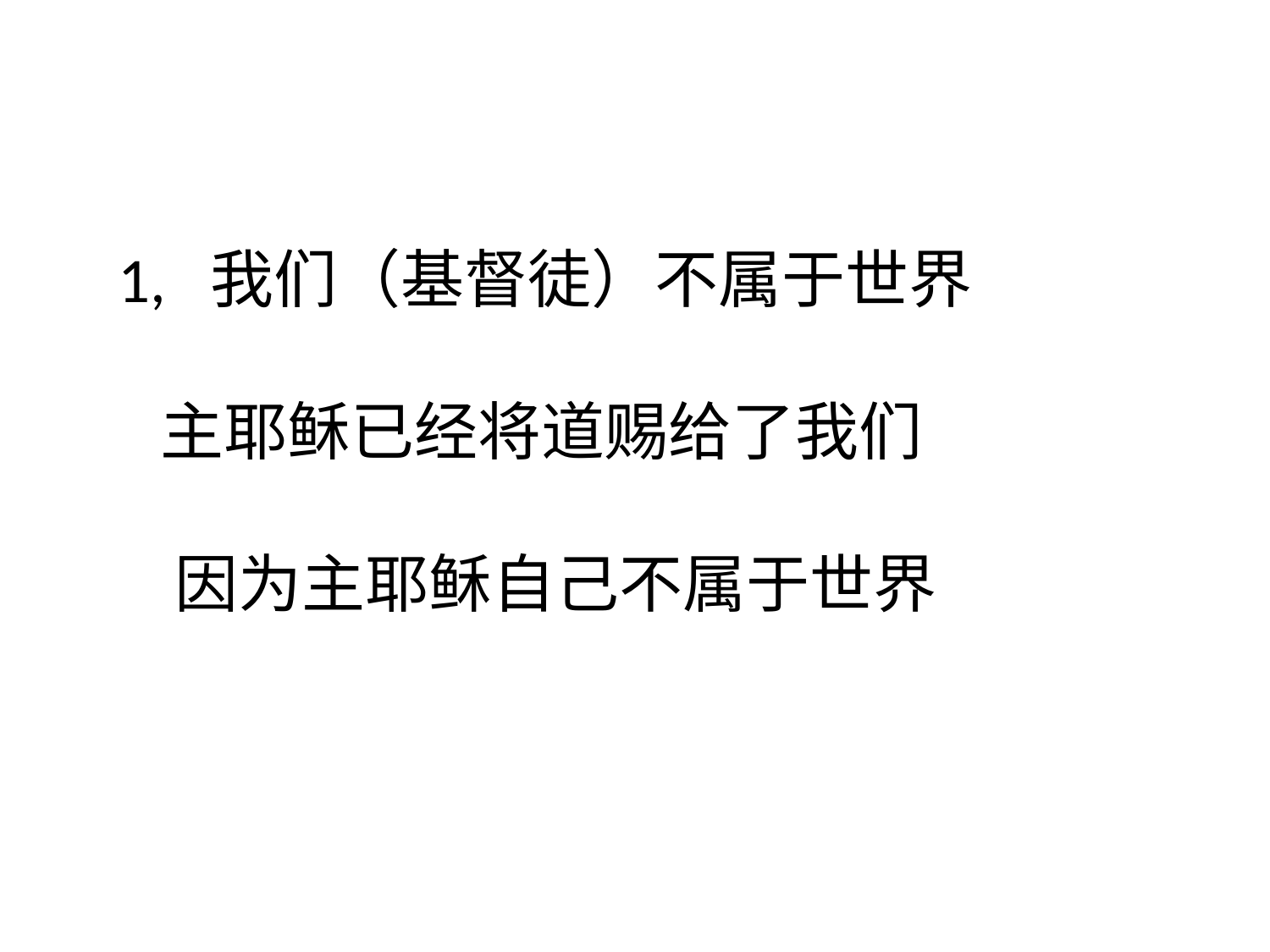

1,  我们（基督徒）不属于世界
   主耶稣已经将道赐给了我们
    因为主耶稣自己不属于世界